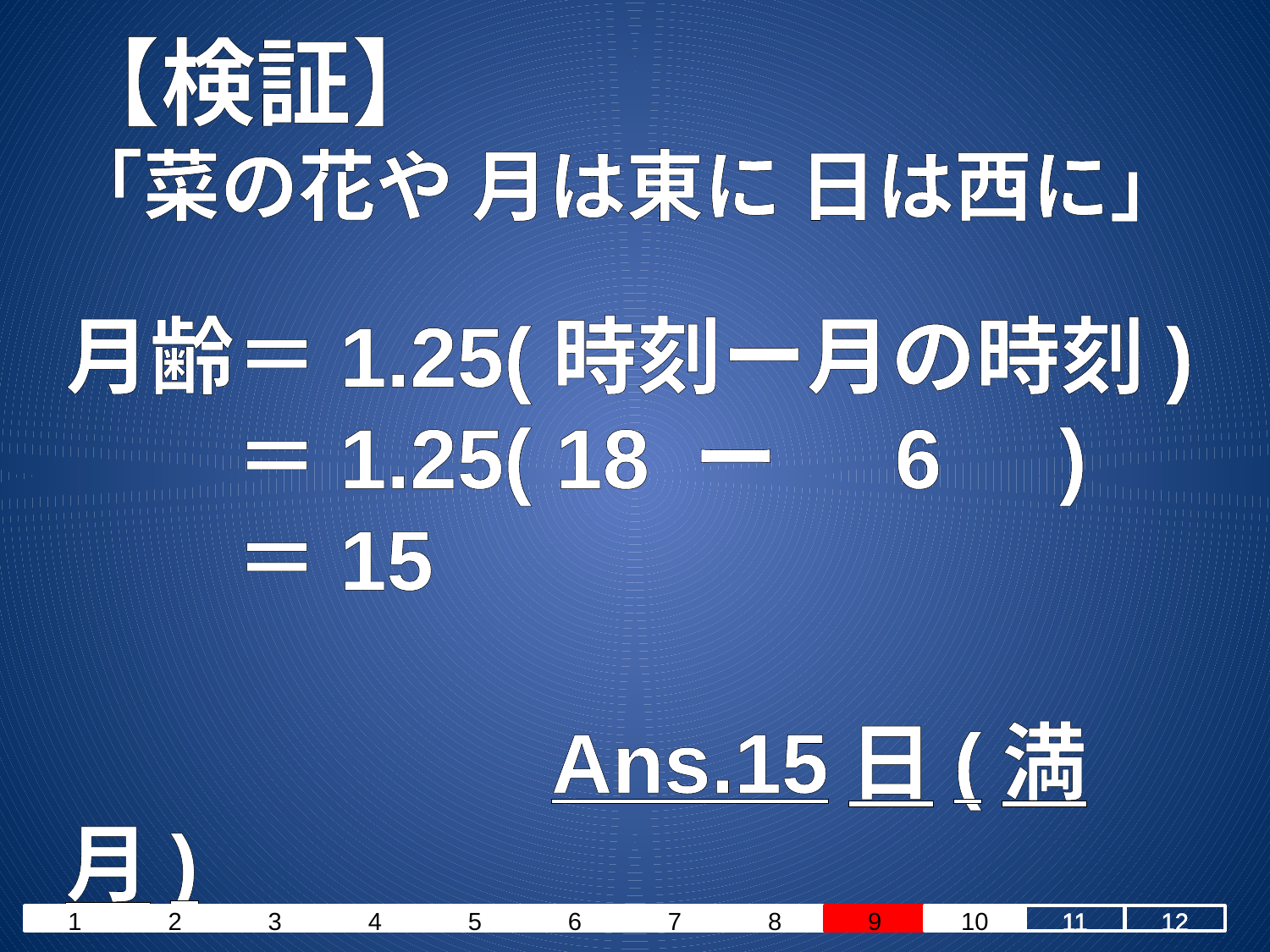

# 【検証】 「菜の花や 月は東に 日は西に」
月齢＝1.25(時刻ー月の時刻)
　　＝1.25( 18 ー     6     )
　　＝15

			　Ans.15日(満月)
1
2
3
4
5
6
7
8
9
10
11
12